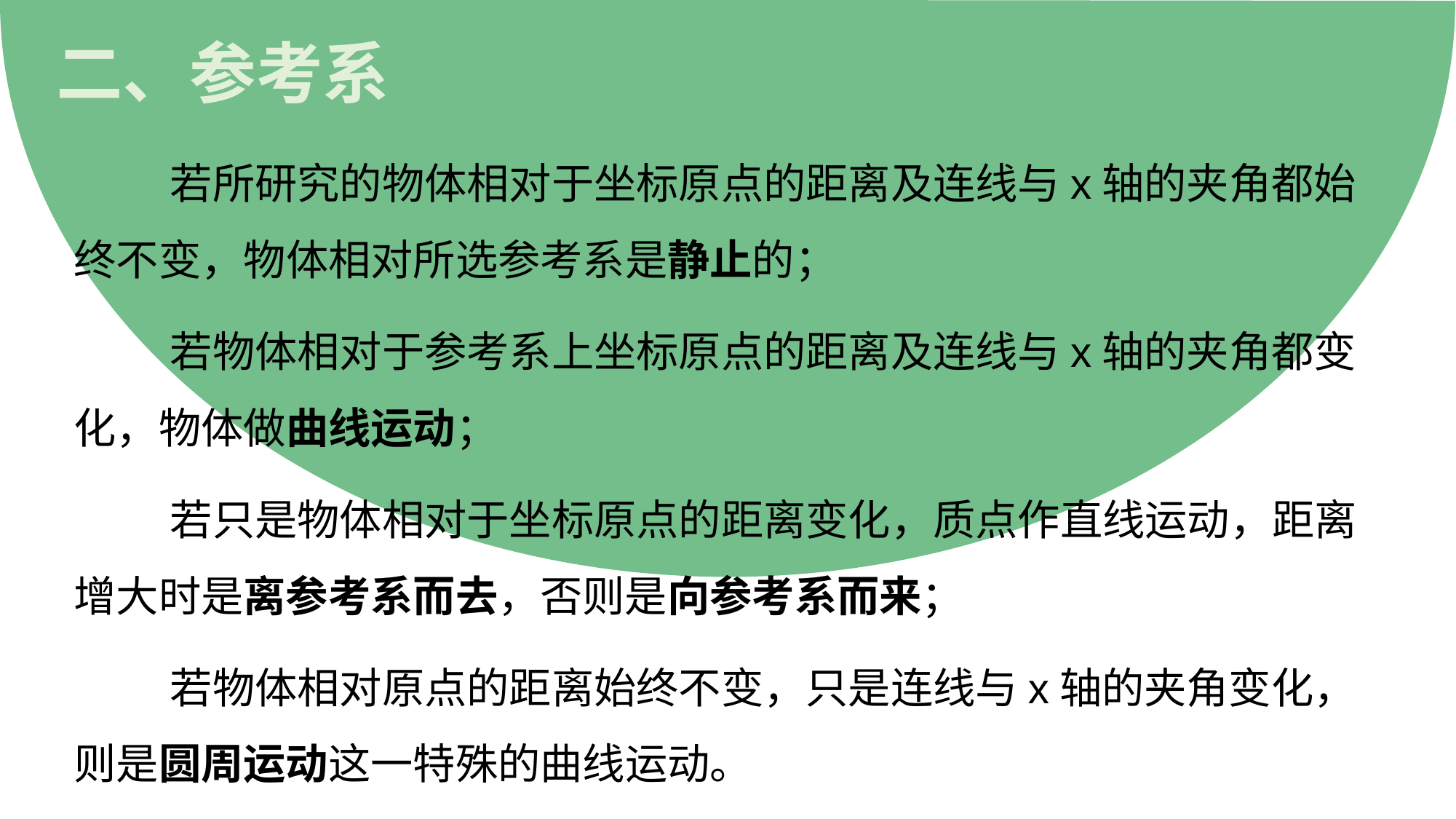

二、参考系
若所研究的物体相对于坐标原点的距离及连线与x轴的夹角都始终不变，物体相对所选参考系是静止的；
若物体相对于参考系上坐标原点的距离及连线与x轴的夹角都变化，物体做曲线运动；
若只是物体相对于坐标原点的距离变化，质点作直线运动，距离增大时是离参考系而去，否则是向参考系而来；
若物体相对原点的距离始终不变，只是连线与x轴的夹角变化，则是圆周运动这一特殊的曲线运动。